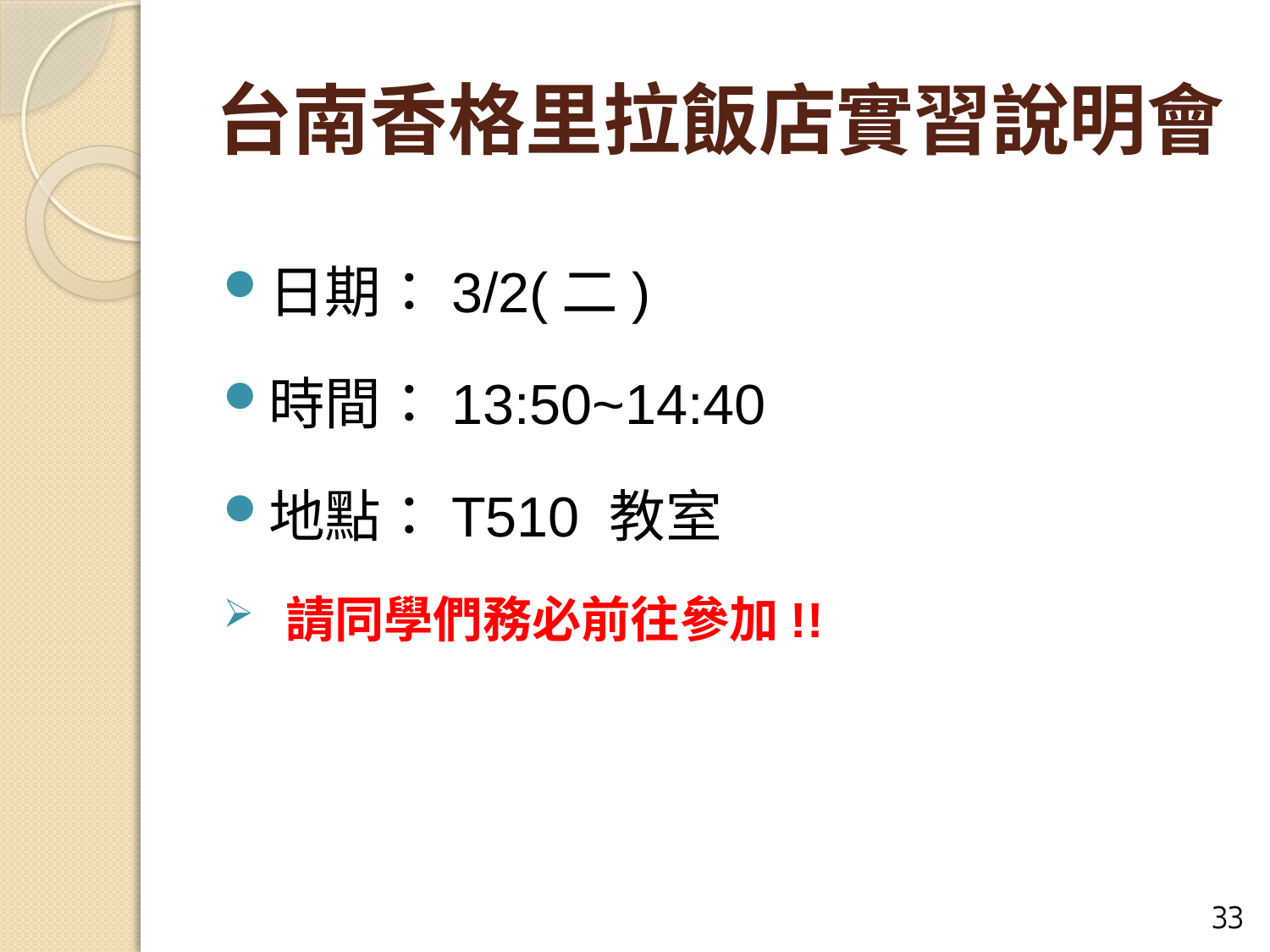

# 台南香格里拉飯店實習說明會
日期：3/2(二)
時間：13:50~14:40
地點：T510 教室
 請同學們務必前往參加!!

33